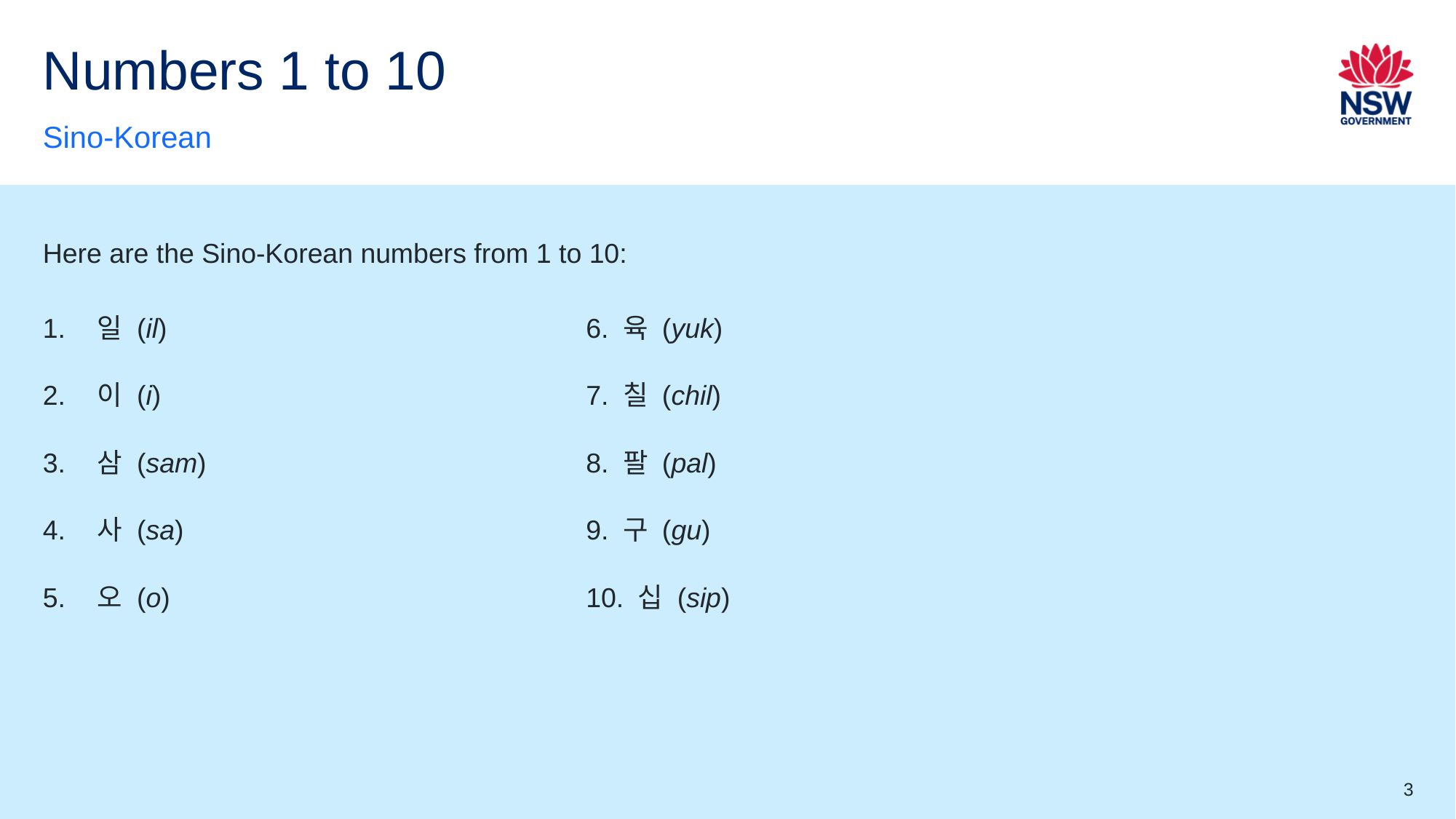

# Numbers 1 to 10
Sino-Korean
Here are the Sino-Korean numbers from 1 to 10:
일 (il)
이 (i)
삼 (sam)
사 (sa)
오 (o)

6. 육 (yuk)
7. 칠 (chil)
8. 팔 (pal)
9. 구 (gu)
10. 십 (sip)

3